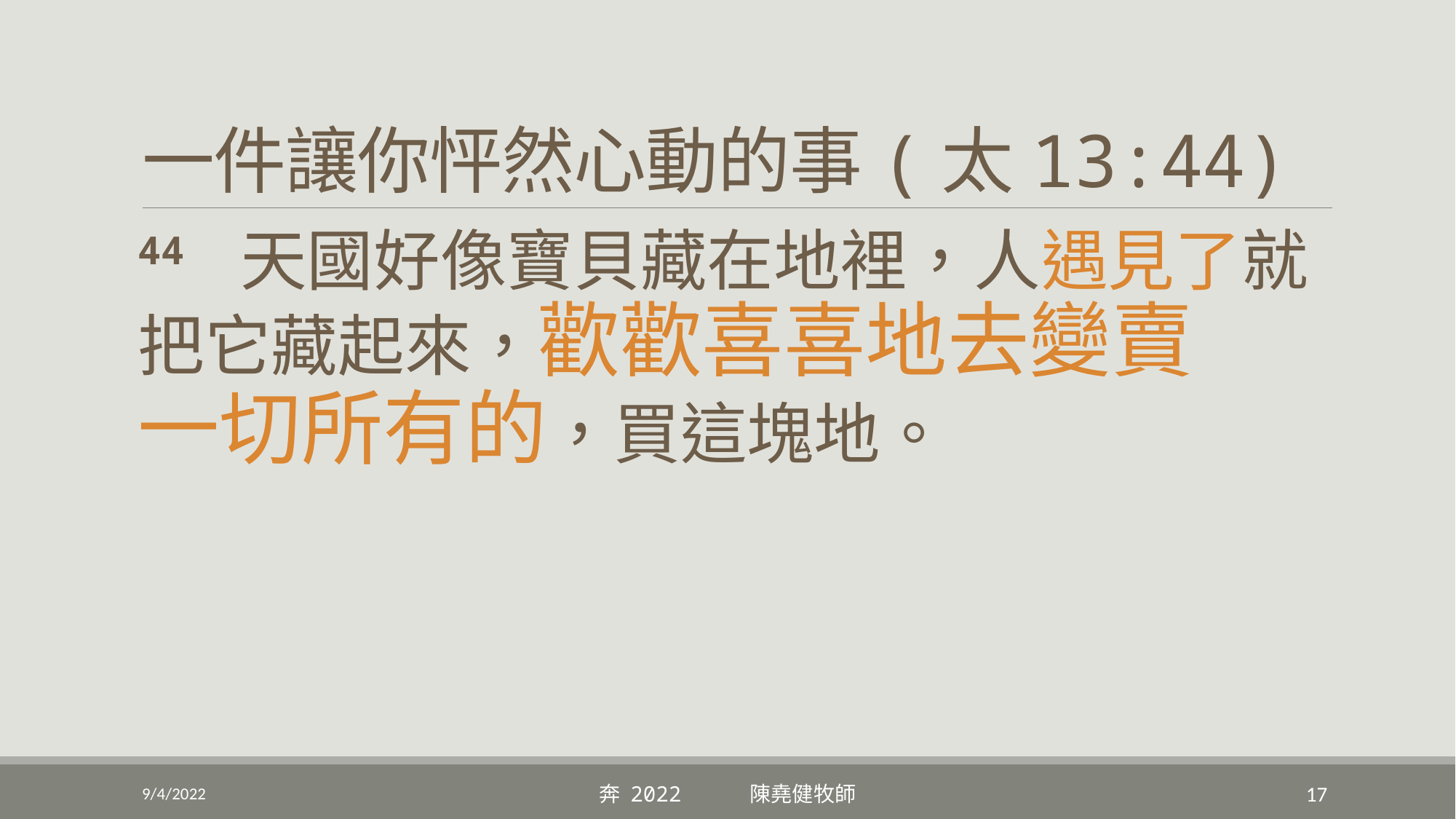

# 一件讓你怦然心動的事(太13:44)
44  天國好像寶貝藏在地裡，人遇見了就把它藏起來，歡歡喜喜地去變賣
一切所有的，買這塊地。

9/4/2022
奔 2022     陳堯健牧師
17